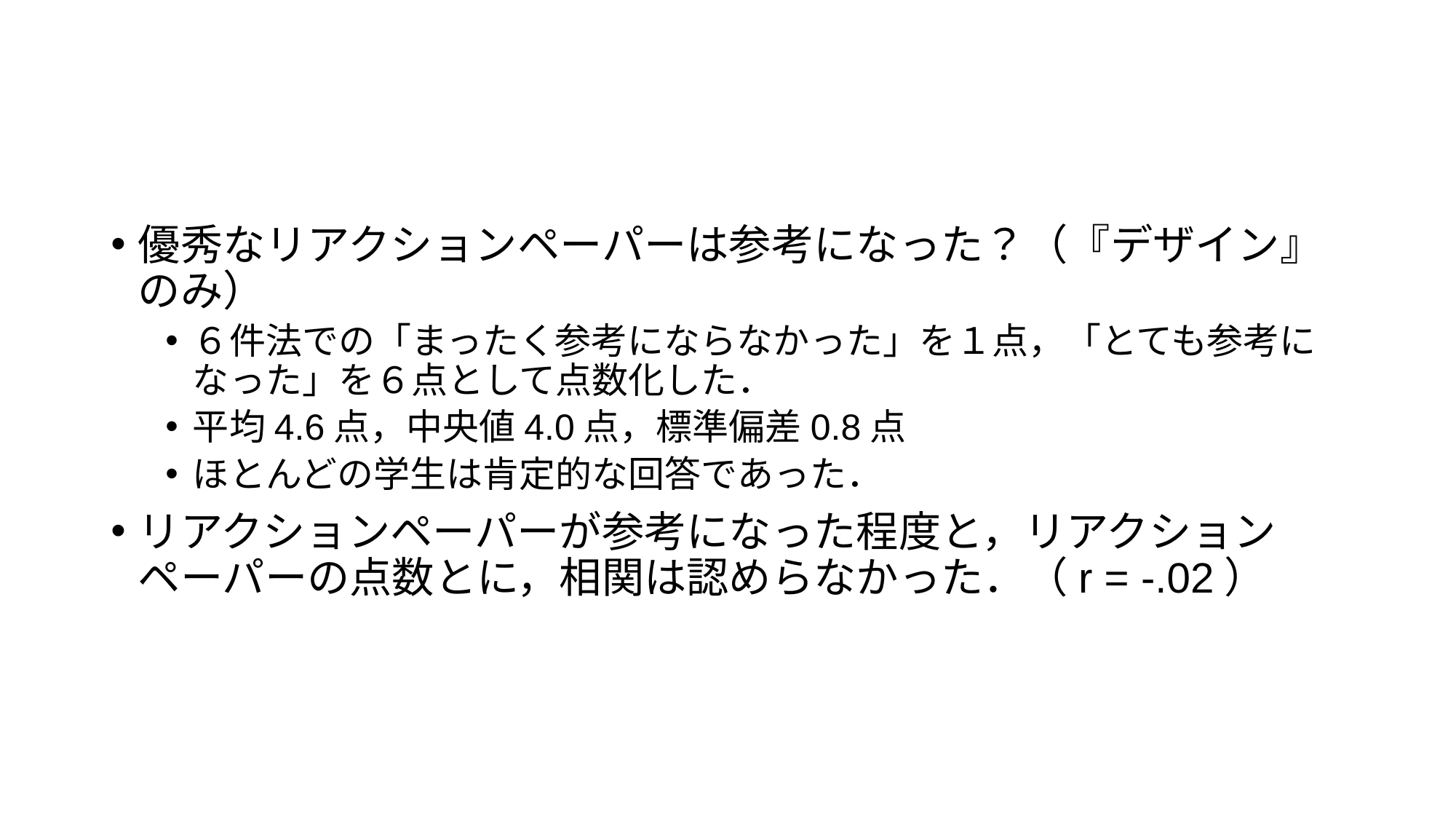

#
優秀なリアクションペーパーは参考になった？（『デザイン』のみ）
６件法での「まったく参考にならなかった」を１点，「とても参考になった」を６点として点数化した．
平均4.6点，中央値4.0点，標準偏差0.8点
ほとんどの学生は肯定的な回答であった．
リアクションペーパーが参考になった程度と，リアクションペーパーの点数とに，相関は認めらなかった．（r = -.02）